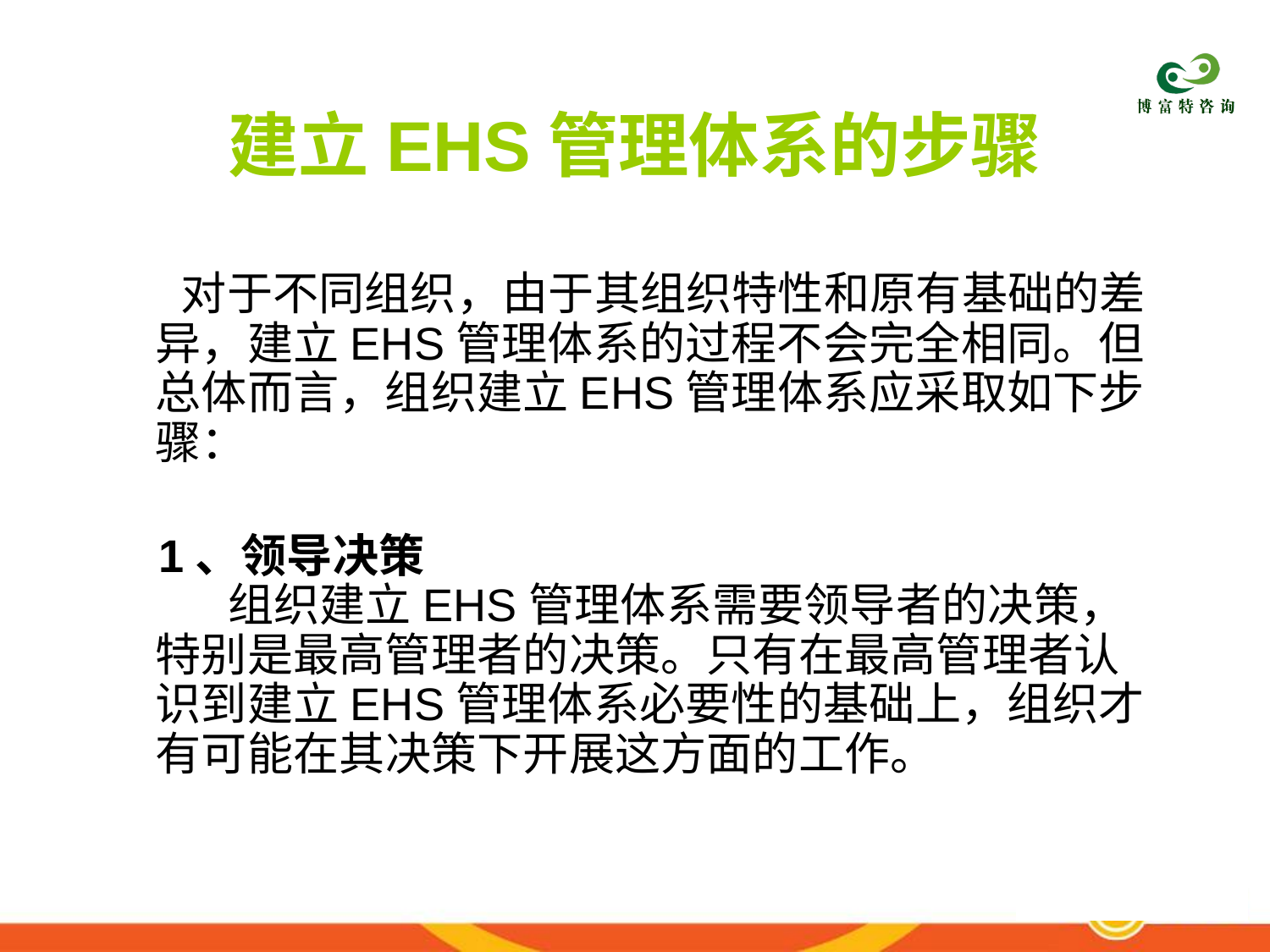

# 建立EHS管理体系的步骤
      对于不同组织，由于其组织特性和原有基础的差异，建立EHS管理体系的过程不会完全相同。但总体而言，组织建立EHS管理体系应采取如下步骤：
    1、领导决策
       组织建立EHS管理体系需要领导者的决策，特别是最高管理者的决策。只有在最高管理者认识到建立EHS管理体系必要性的基础上，组织才有可能在其决策下开展这方面的工作。